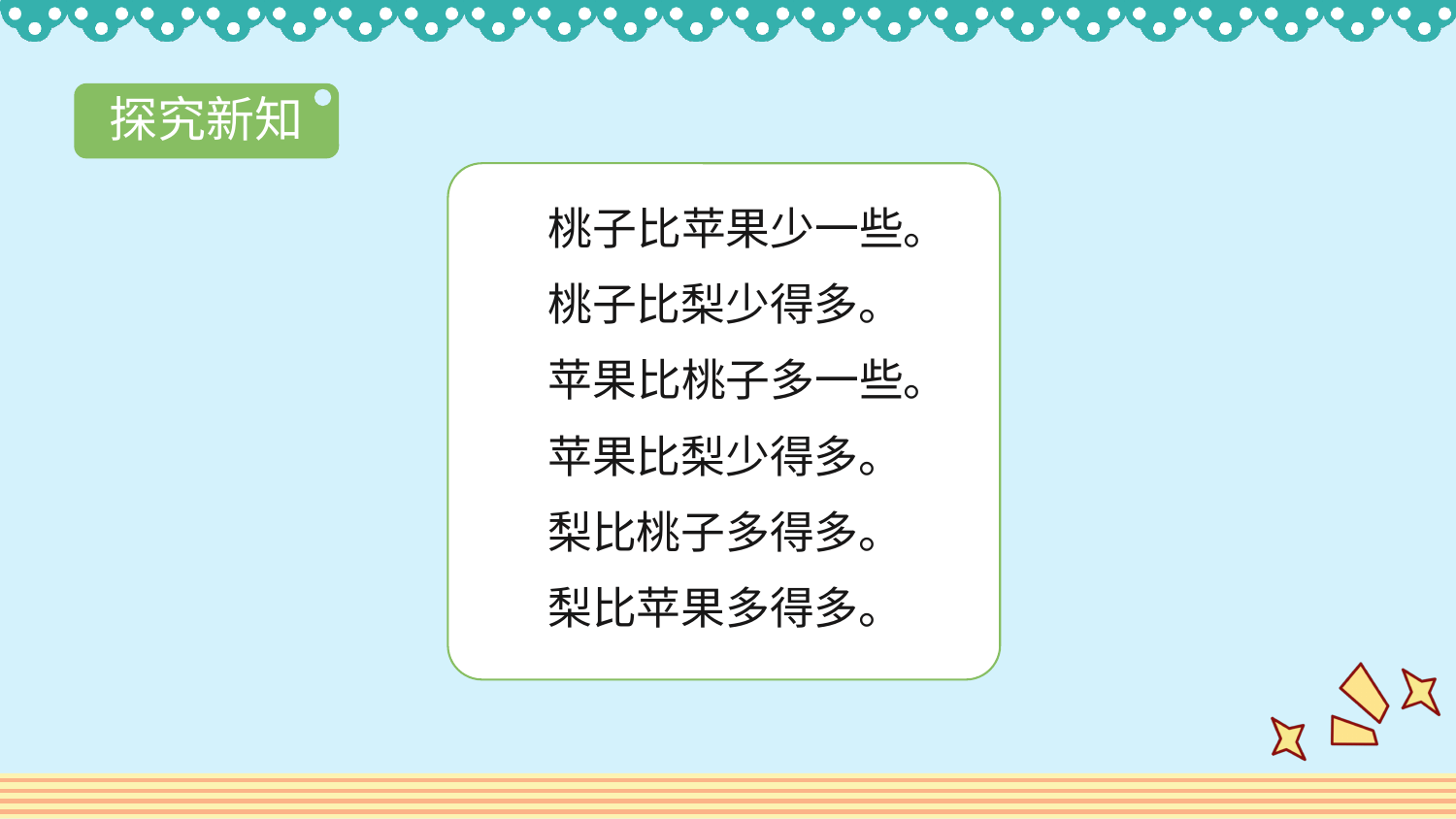

探究新知

桃子比苹果少一些。
桃子比梨少得多。
苹果比桃子多一些。
苹果比梨少得多。
梨比桃子多得多。
梨比苹果多得多。